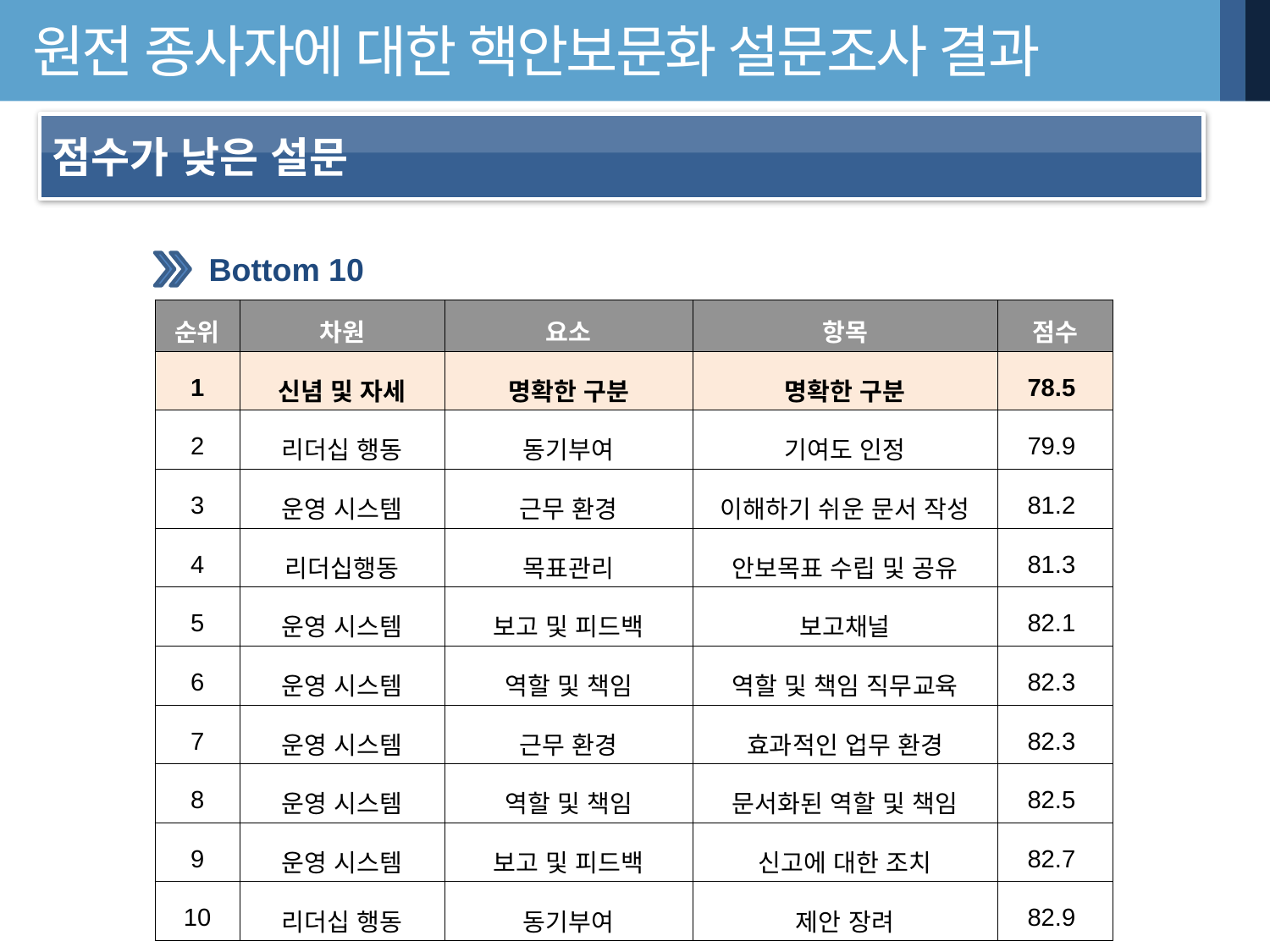

# 원전 종사자에 대한 핵안보문화 설문조사 결과
점수가 낮은 설문

Bottom 10

| 순위 | 차원 | 요소 | 항목 | 점수 |
| --- | --- | --- | --- | --- |
| 1 | 신념 및 자세 | 명확한 구분 | 명확한 구분 | 78.5 |
| 2 | 리더십 행동 | 동기부여 | 기여도 인정 | 79.9 |
| 3 | 운영 시스템 | 근무 환경 | 이해하기 쉬운 문서 작성 | 81.2 |
| 4 | 리더십행동 | 목표관리 | 안보목표 수립 및 공유 | 81.3 |
| 5 | 운영 시스템 | 보고 및 피드백 | 보고채널 | 82.1 |
| 6 | 운영 시스템 | 역할 및 책임 | 역할 및 책임 직무교육 | 82.3 |
| 7 | 운영 시스템 | 근무 환경 | 효과적인 업무 환경 | 82.3 |
| 8 | 운영 시스템 | 역할 및 책임 | 문서화된 역할 및 책임 | 82.5 |
| 9 | 운영 시스템 | 보고 및 피드백 | 신고에 대한 조치 | 82.7 |
| 10 | 리더십 행동 | 동기부여 | 제안 장려 | 82.9 |